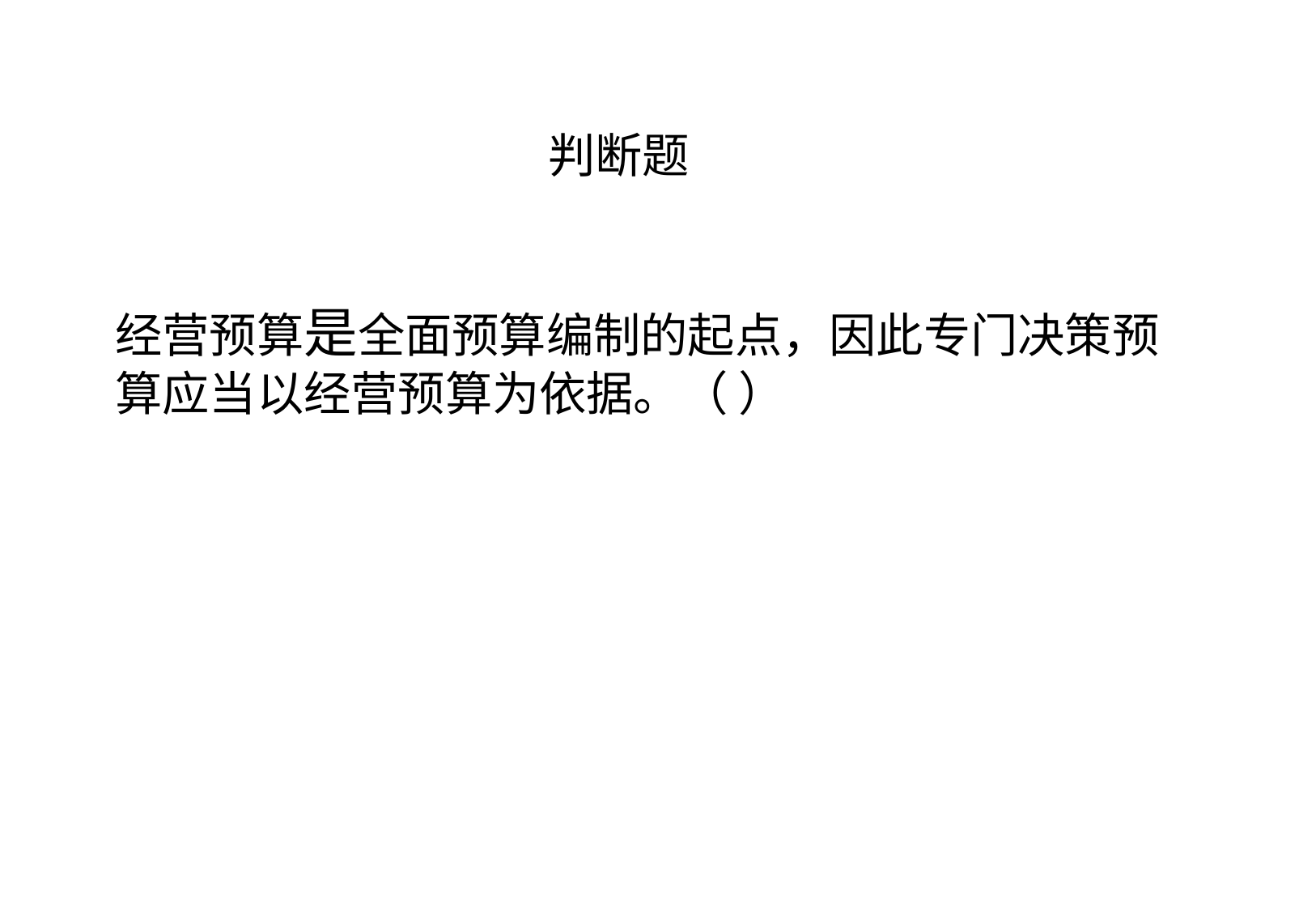

# 判断题
经营预算是全面预算编制的起点，因此专门决策预算应当以经营预算为依据。（ ）